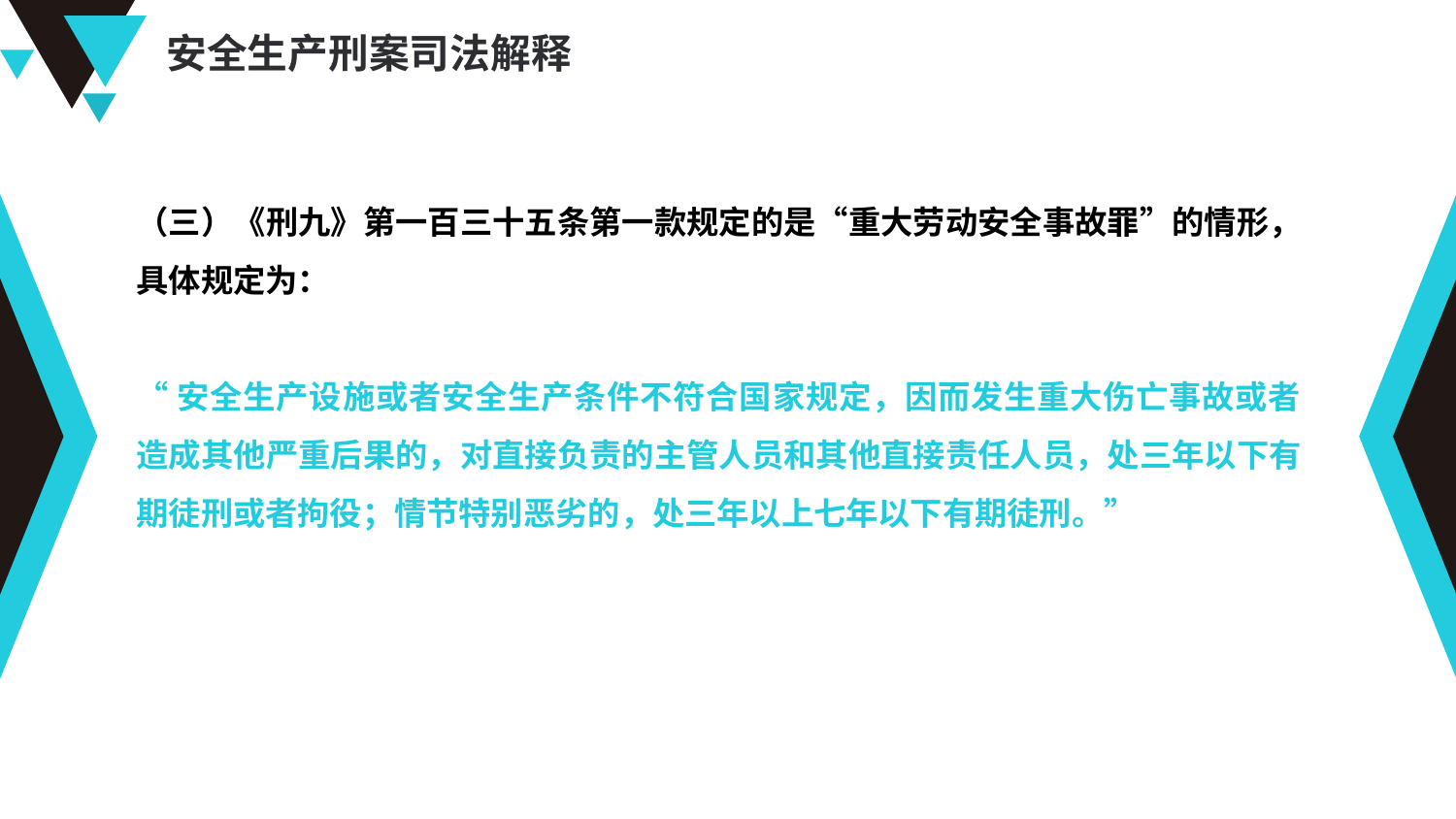

安全生产刑案司法解释
（三）《刑九》第一百三十五条第一款规定的是“重大劳动安全事故罪”的情形，具体规定为：

“安全生产设施或者安全生产条件不符合国家规定，因而发生重大伤亡事故或者造成其他严重后果的，对直接负责的主管人员和其他直接责任人员，处三年以下有期徒刑或者拘役；情节特别恶劣的，处三年以上七年以下有期徒刑。”